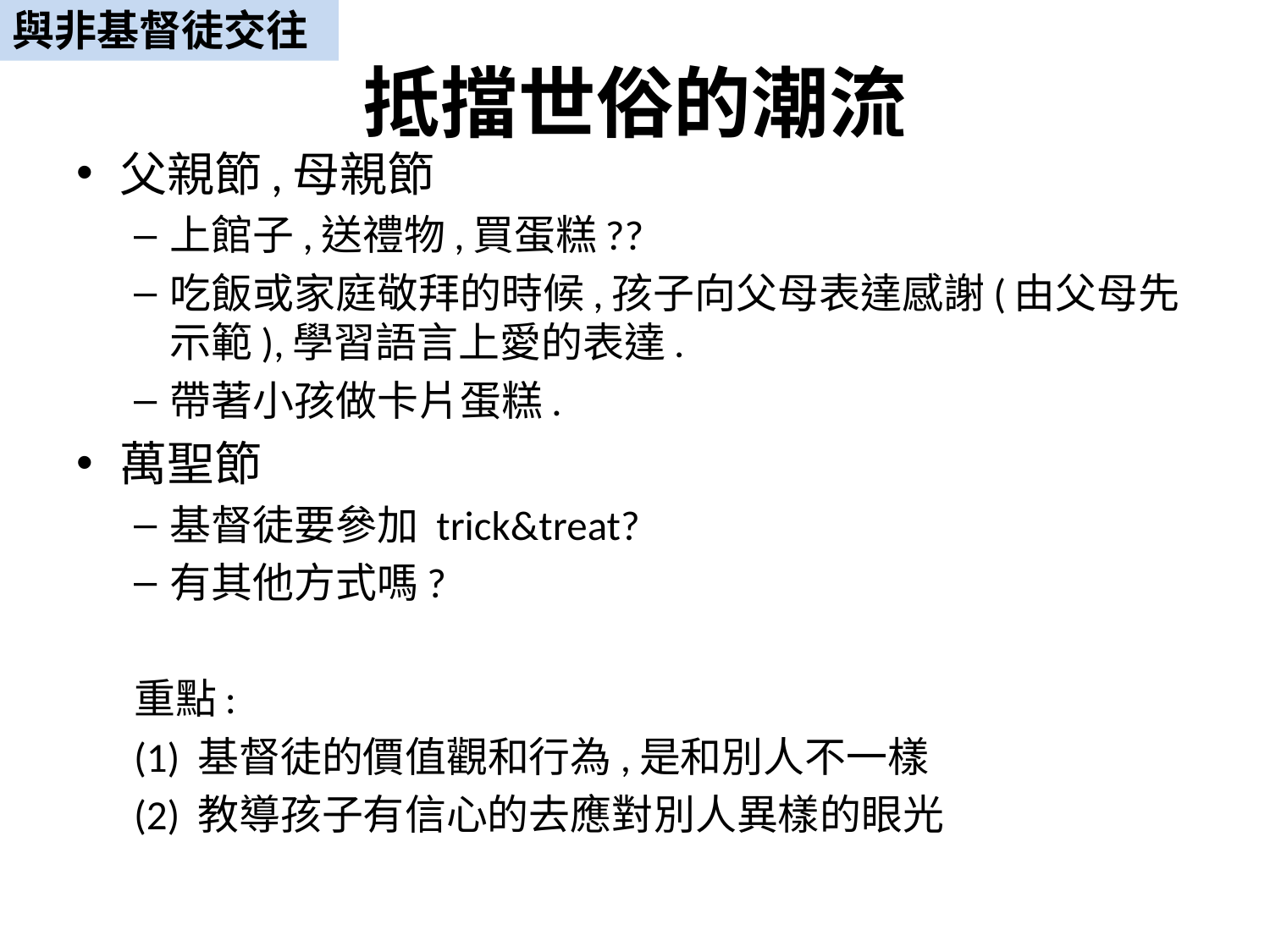

與非基督徒交往
# 抵擋世俗的潮流
父親節,母親節
上館子,送禮物,買蛋糕??
吃飯或家庭敬拜的時候,孩子向父母表達感謝(由父母先示範),學習語言上愛的表達.
帶著小孩做卡片蛋糕.
萬聖節
基督徒要參加 trick&treat?
有其他方式嗎?

重點:
(1) 基督徒的價值觀和行為,是和別人不一樣
(2) 教導孩子有信心的去應對別人異樣的眼光